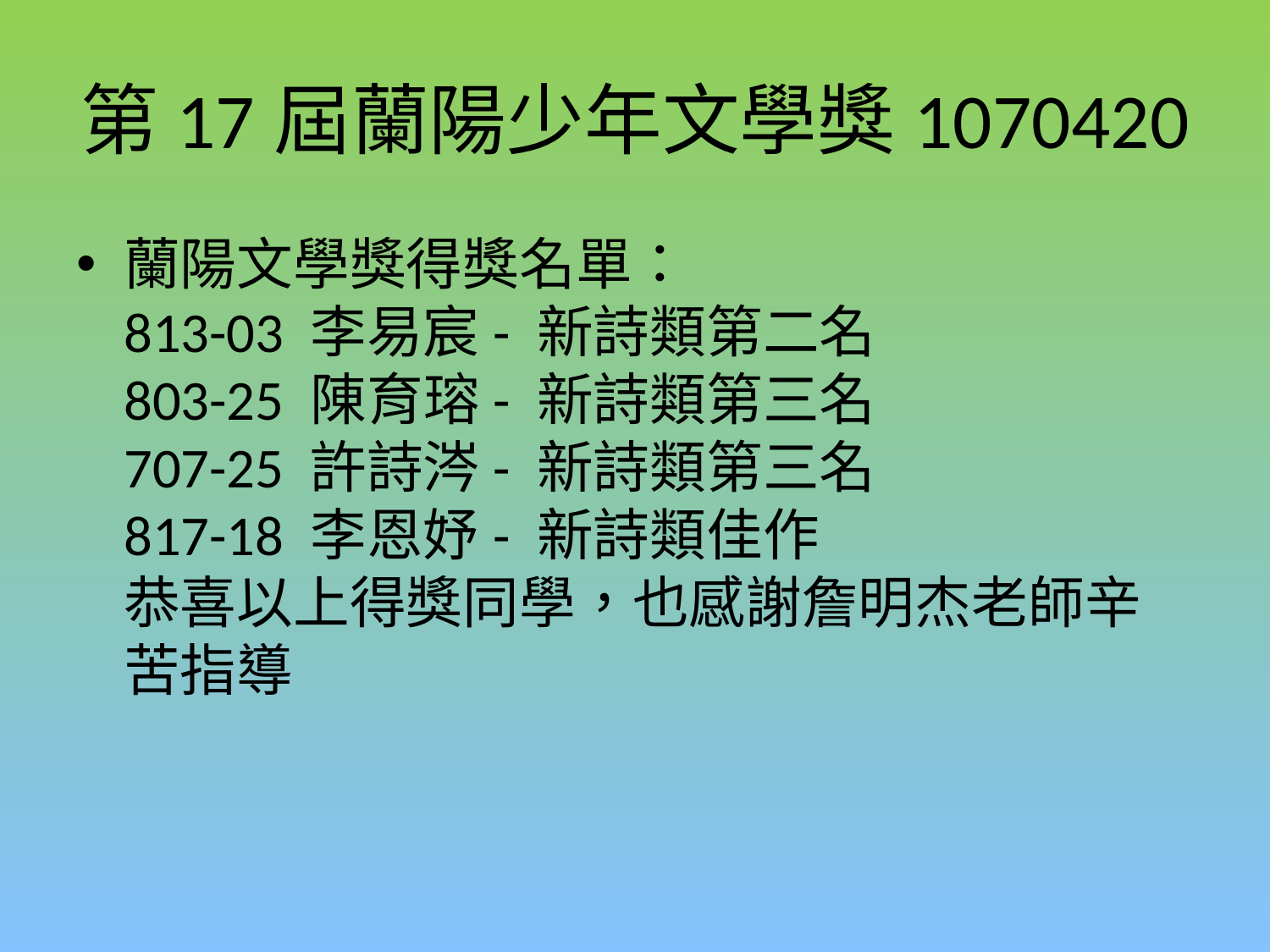

# 第17屆蘭陽少年文學獎1070420
蘭陽文學獎得獎名單：
813-03 李易宸- 新詩類第二名
803-25 陳育瑢- 新詩類第三名
707-25 許詩涔- 新詩類第三名
817-18 李恩妤- 新詩類佳作
恭喜以上得獎同學，也感謝詹明杰老師辛苦指導